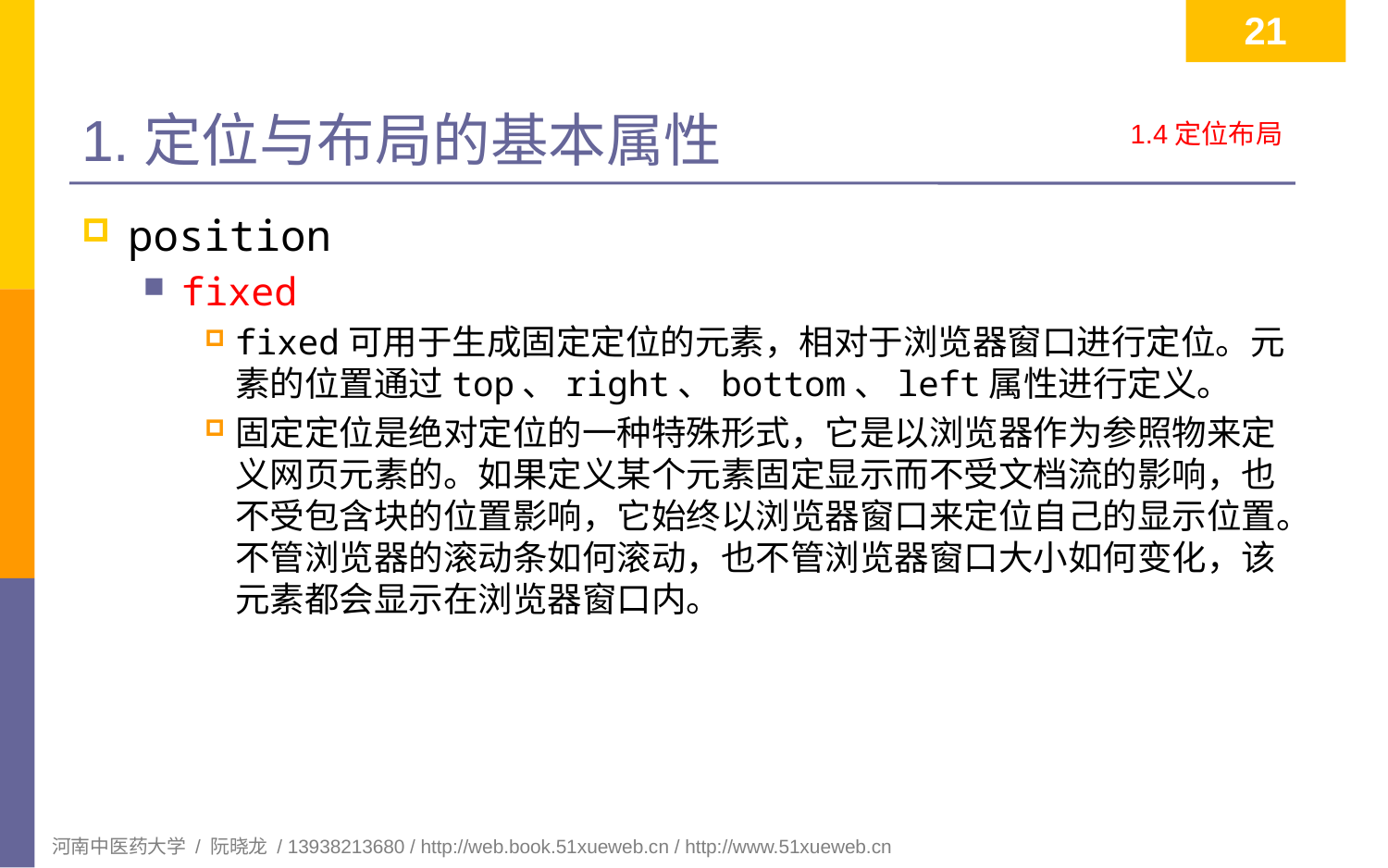

21
# 1.定位与布局的基本属性
1.4定位布局
position
fixed
fixed可用于生成固定定位的元素，相对于浏览器窗口进行定位。元素的位置通过top、right、bottom、left属性进行定义。
固定定位是绝对定位的一种特殊形式，它是以浏览器作为参照物来定义网页元素的。如果定义某个元素固定显示而不受文档流的影响，也不受包含块的位置影响，它始终以浏览器窗口来定位自己的显示位置。不管浏览器的滚动条如何滚动，也不管浏览器窗口大小如何变化，该元素都会显示在浏览器窗口内。